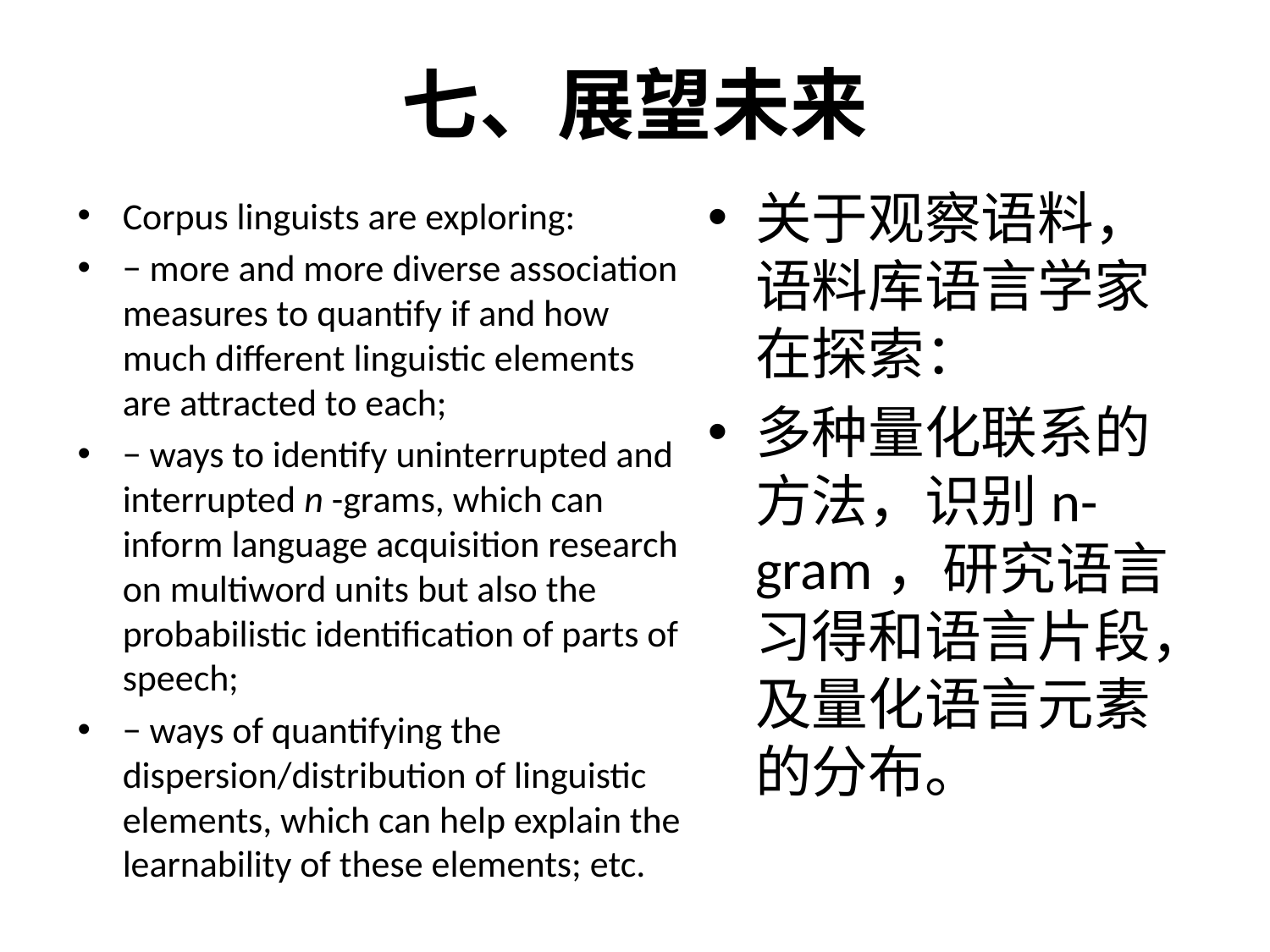

# 七、展望未来
关于观察语料，语料库语言学家在探索：
多种量化联系的方法，识别n-gram，研究语言习得和语言片段，及量化语言元素的分布。
Corpus linguists are exploring:
− more and more diverse association measures to quantify if and how much different linguistic elements are attracted to each;
− ways to identify uninterrupted and interrupted n -grams, which can inform language acquisition research on multiword units but also the probabilistic identification of parts of speech;
− ways of quantifying the dispersion/distribution of linguistic elements, which can help explain the learnability of these elements; etc.